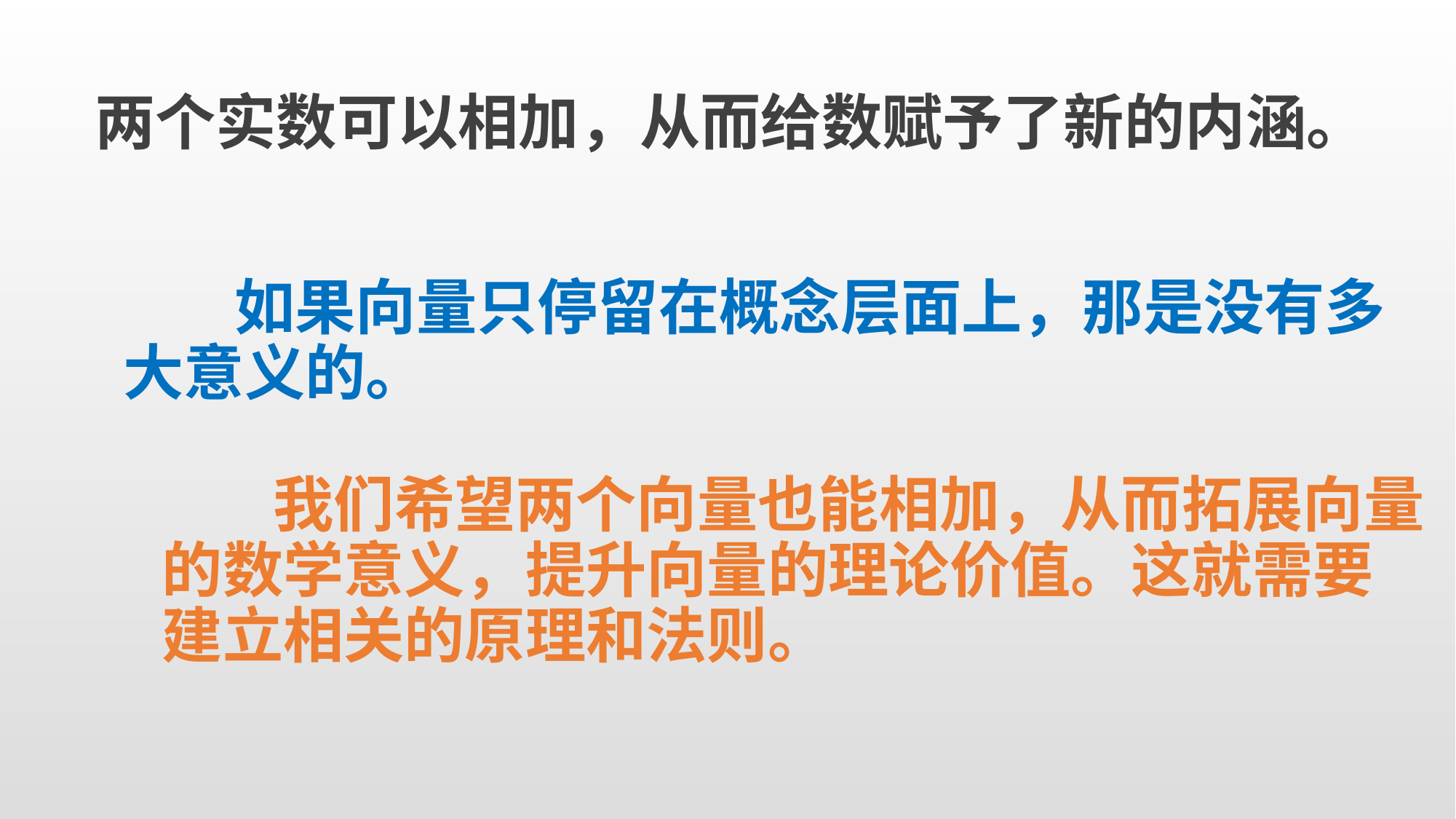

两个实数可以相加，从而给数赋予了新的内涵。
       如果向量只停留在概念层面上，那是没有多大意义的。
       我们希望两个向量也能相加，从而拓展向量的数学意义，提升向量的理论价值。这就需要建立相关的原理和法则。